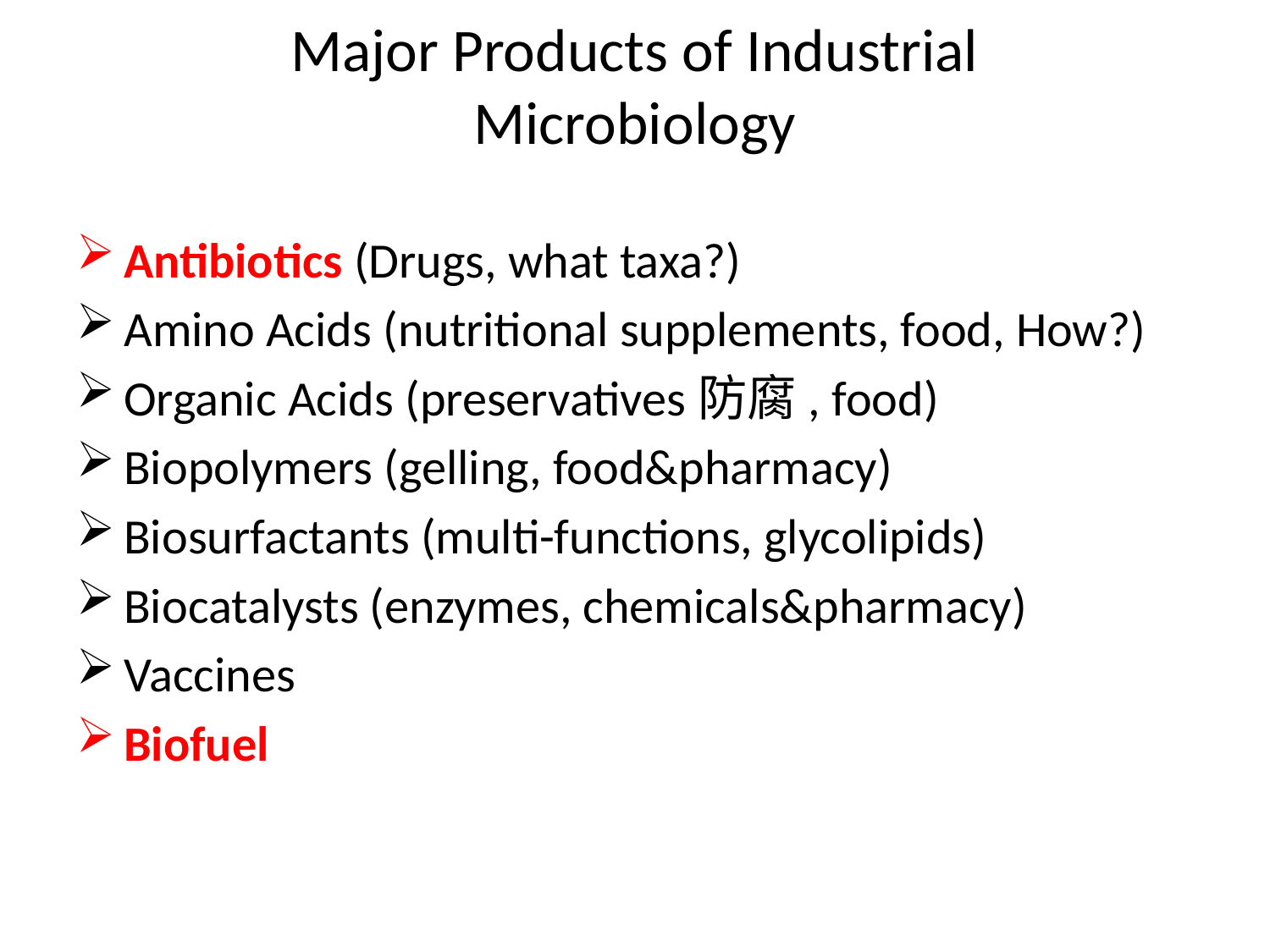

# Major Products of Industrial Microbiology
Antibiotics (Drugs, what taxa?)
Amino Acids (nutritional supplements, food, How?)
Organic Acids (preservatives防腐, food)
Biopolymers (gelling, food&pharmacy)
Biosurfactants (multi-functions, glycolipids)
Biocatalysts (enzymes, chemicals&pharmacy)
Vaccines
Biofuel